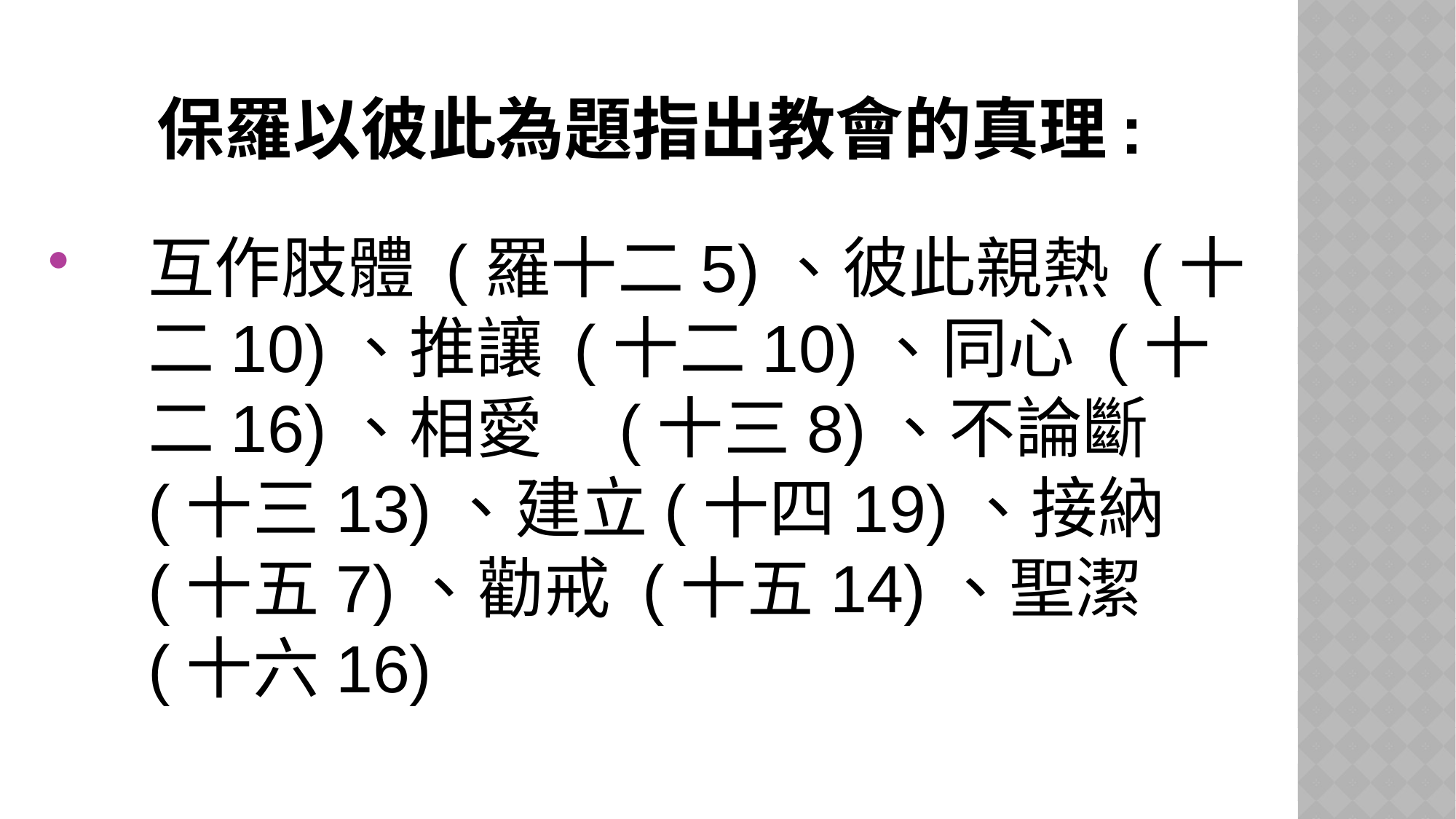

# 保羅以彼此為題指出教會的真理:
互作肢體 (羅十二5)、彼此親熱 (十二10)、推讓 (十二10)、同心 (十二16)、相愛    (十三8)、不論斷 (十三13)、建立(十四19)、接納 (十五7)、勸戒 (十五14)、聖潔 (十六16)